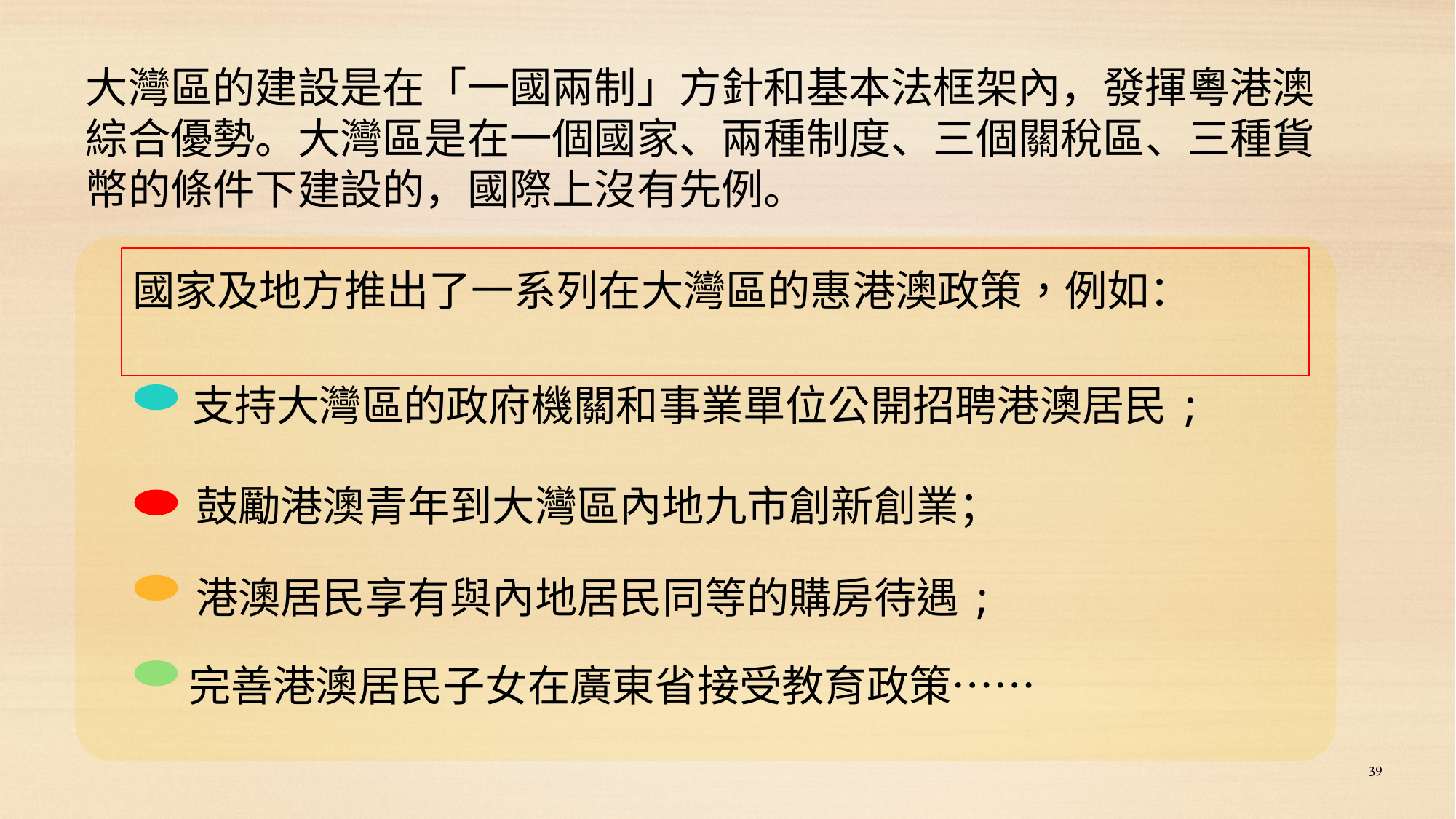

大灣區的建設是在「一國兩制」方針和基本法框架內，發揮粵港澳綜合優勢。大灣區是在一個國家、兩種制度、三個關稅區、三種貨幣的條件下建設的，國際上沒有先例。

國家及地方推出了一系列在大灣區的惠港澳政策，例如：
支持大灣區的政府機關和事業單位公開招聘港澳居民;

鼓勵港澳青年到大灣區內地九市創新創業；

港澳居民享有與內地居民同等的購房待遇;

完善港澳居民子女在廣東省接受教育政策……

39